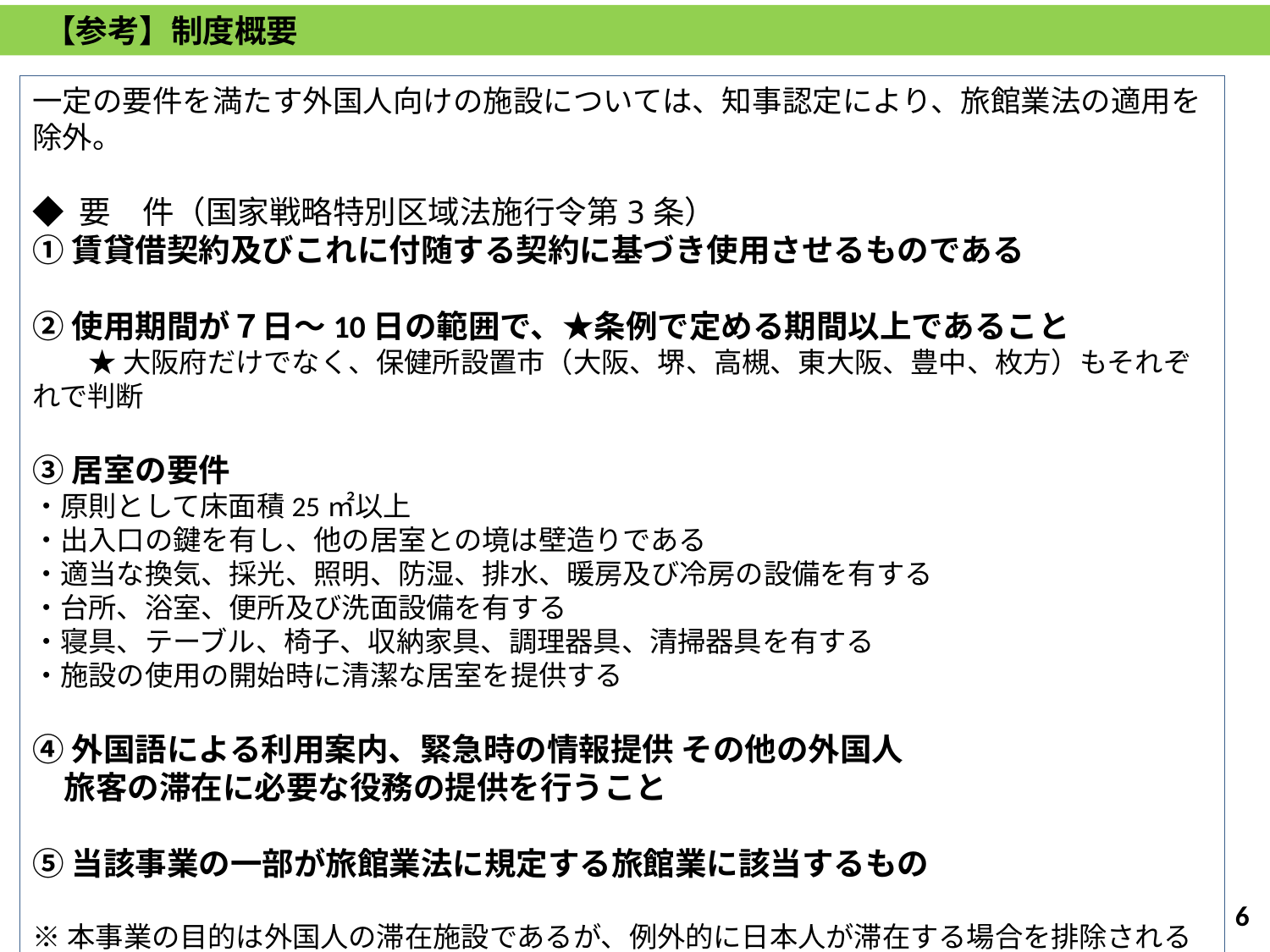

【参考】制度概要
一定の要件を満たす外国人向けの施設については、知事認定により、旅館業法の適用を除外。

◆ 要　件（国家戦略特別区域法施行令第3条）
①賃貸借契約及びこれに付随する契約に基づき使用させるものである

②使用期間が７日～10日の範囲で、★条例で定める期間以上であること
　　★ 大阪府だけでなく、保健所設置市（大阪、堺、高槻、東大阪、豊中、枚方）もそれぞれで判断

③居室の要件
・原則として床面積25㎡以上
・出入口の鍵を有し、他の居室との境は壁造りである
・適当な換気、採光、照明、防湿、排水、暖房及び冷房の設備を有する
・台所、浴室、便所及び洗面設備を有する
・寝具、テーブル、椅子、収納家具、調理器具、清掃器具を有する
・施設の使用の開始時に清潔な居室を提供する

④外国語による利用案内、緊急時の情報提供 その他の外国人
　旅客の滞在に必要な役務の提供を行うこと

⑤当該事業の一部が旅館業法に規定する旅館業に該当するもの

※本事業の目的は外国人の滞在施設であるが、例外的に日本人が滞在する場合を排除されるわけではない。

6